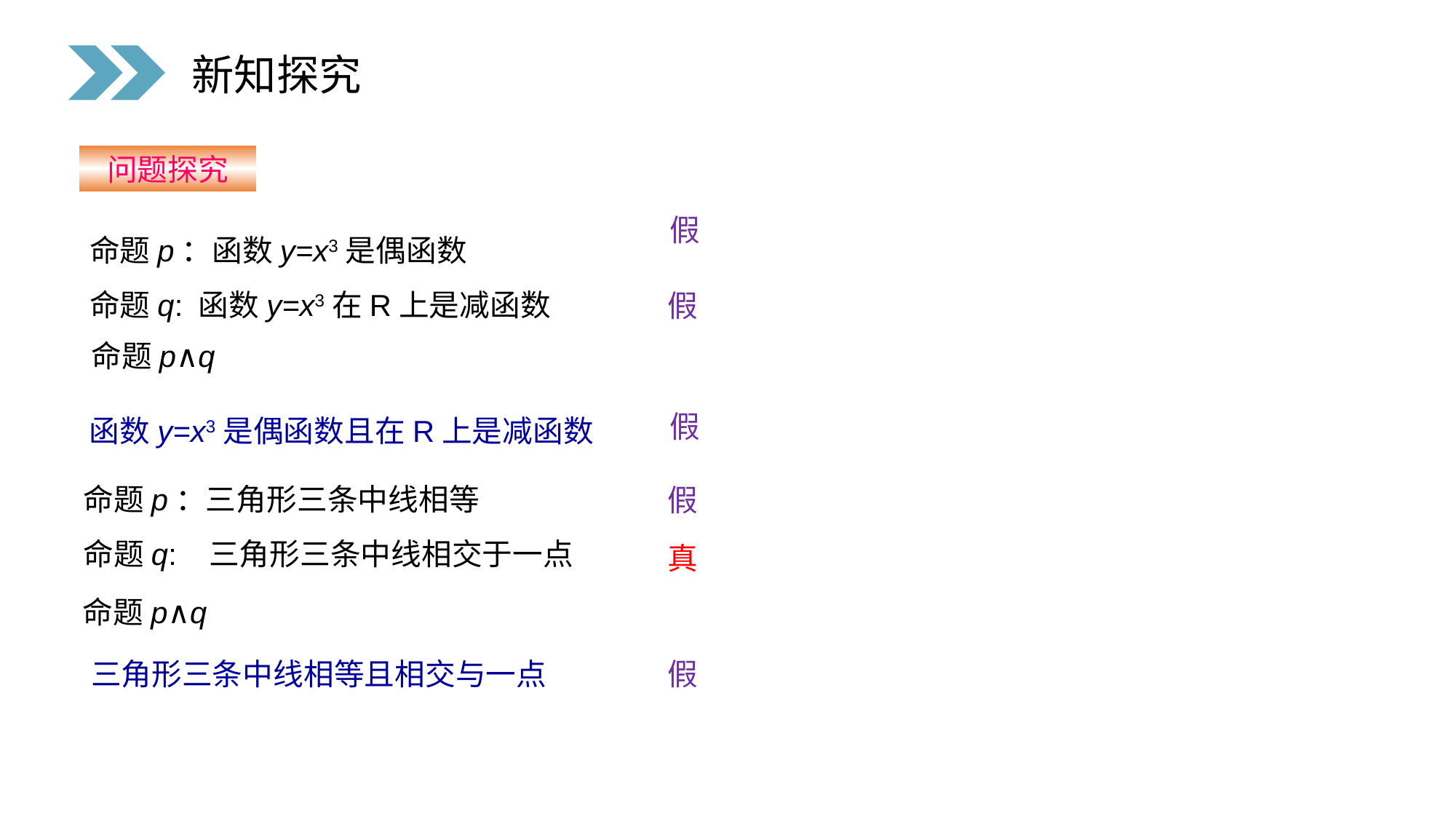

新知探究
问题探究
假
命题p：函数y=x3是偶函数
命题q: 函数y=x3在R上是减函数
假
命题p∧q
假
函数y=x3是偶函数且在R上是减函数
命题p：三角形三条中线相等
命题q:   三角形三条中线相交于一点
假
真
命题p∧q

三角形三条中线相等且相交与一点
假